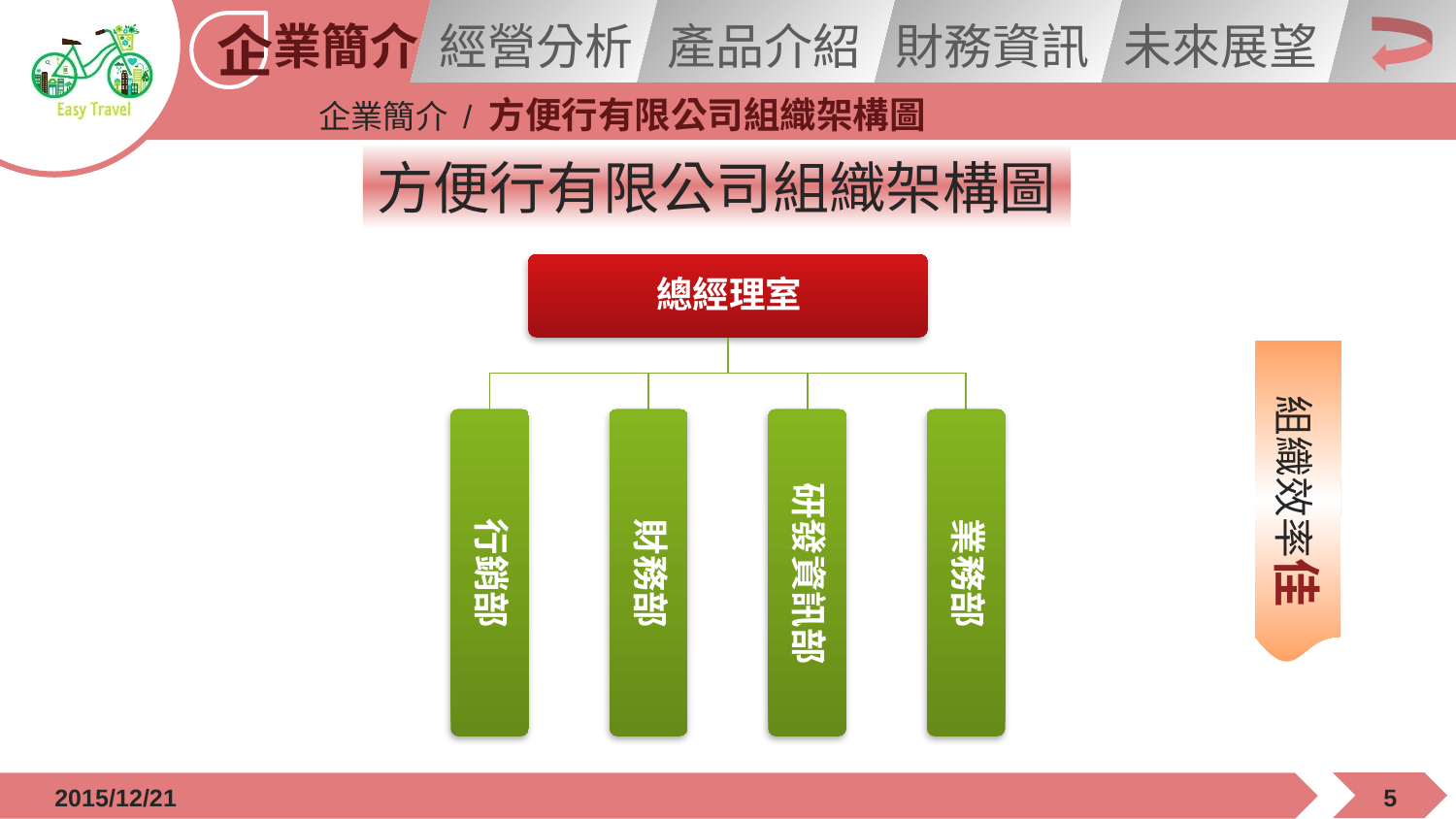

企業簡介 / 方便行有限公司組織架構圖
方便行有限公司組織架構圖
總經理室
行銷部
財務部
研發資訊部
業務部
組織效率佳
2015/12/21
5